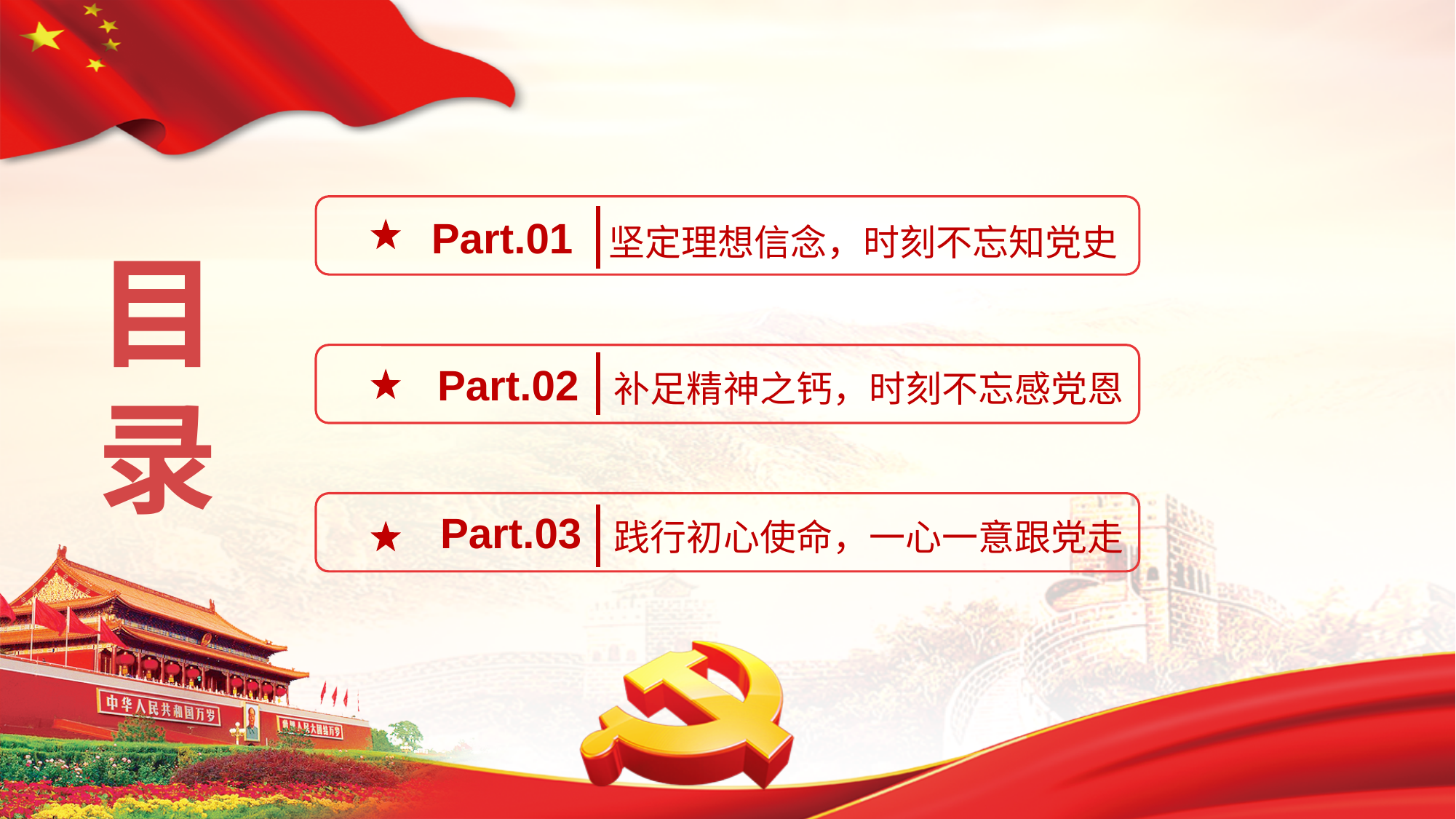

Part.01
坚定理想信念，时刻不忘知党史

目录

Part.02
补足精神之钙，时刻不忘感党恩

Part.03
践行初心使命，一心一意跟党走